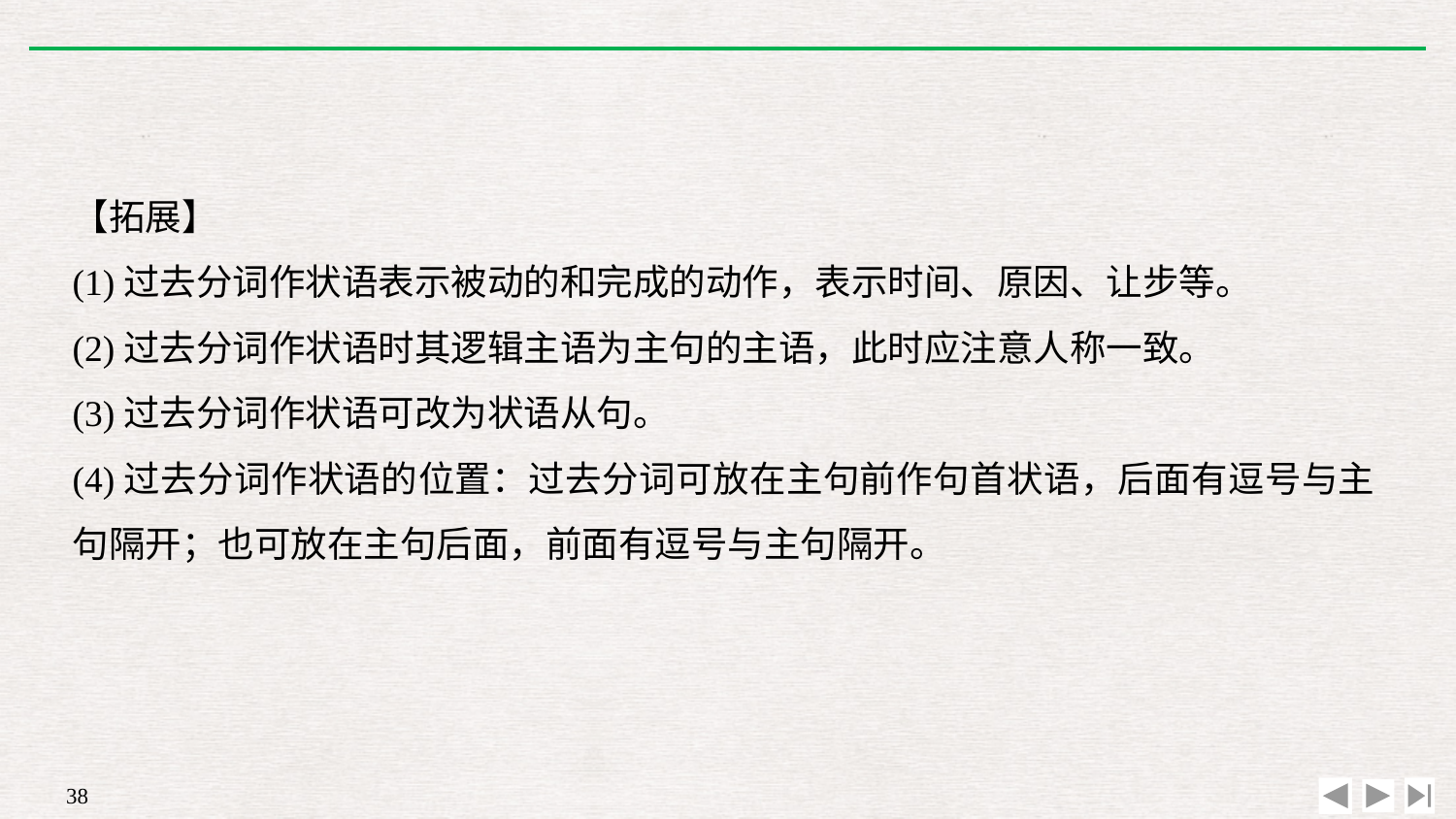

【拓展】
(1)过去分词作状语表示被动的和完成的动作，表示时间、原因、让步等。
(2)过去分词作状语时其逻辑主语为主句的主语，此时应注意人称一致。
(3)过去分词作状语可改为状语从句。
(4)过去分词作状语的位置：过去分词可放在主句前作句首状语，后面有逗号与主句隔开；也可放在主句后面，前面有逗号与主句隔开。